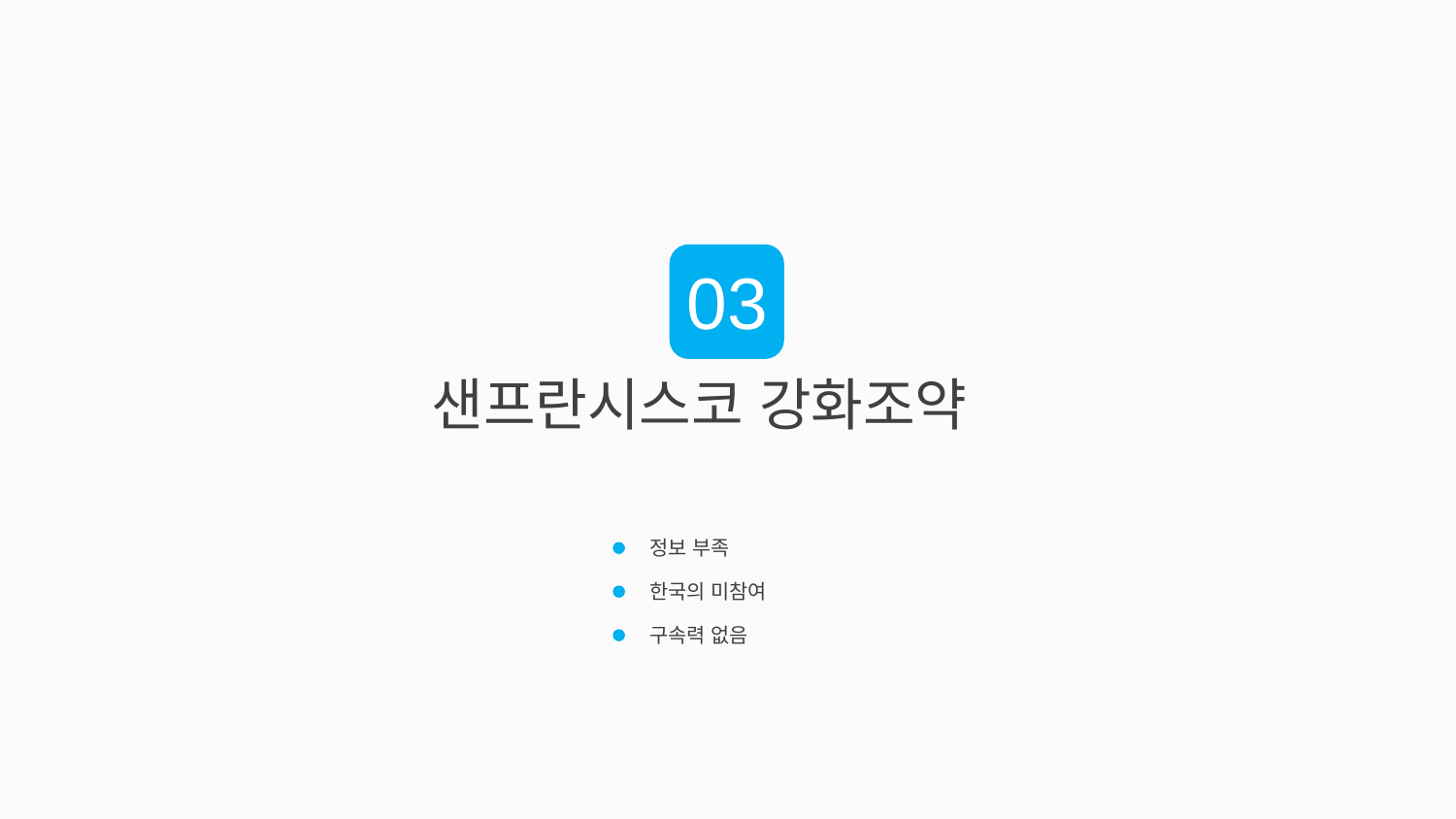

03
샌프란시스코 강화조약
정보 부족

한국의 미참여

구속력 없음